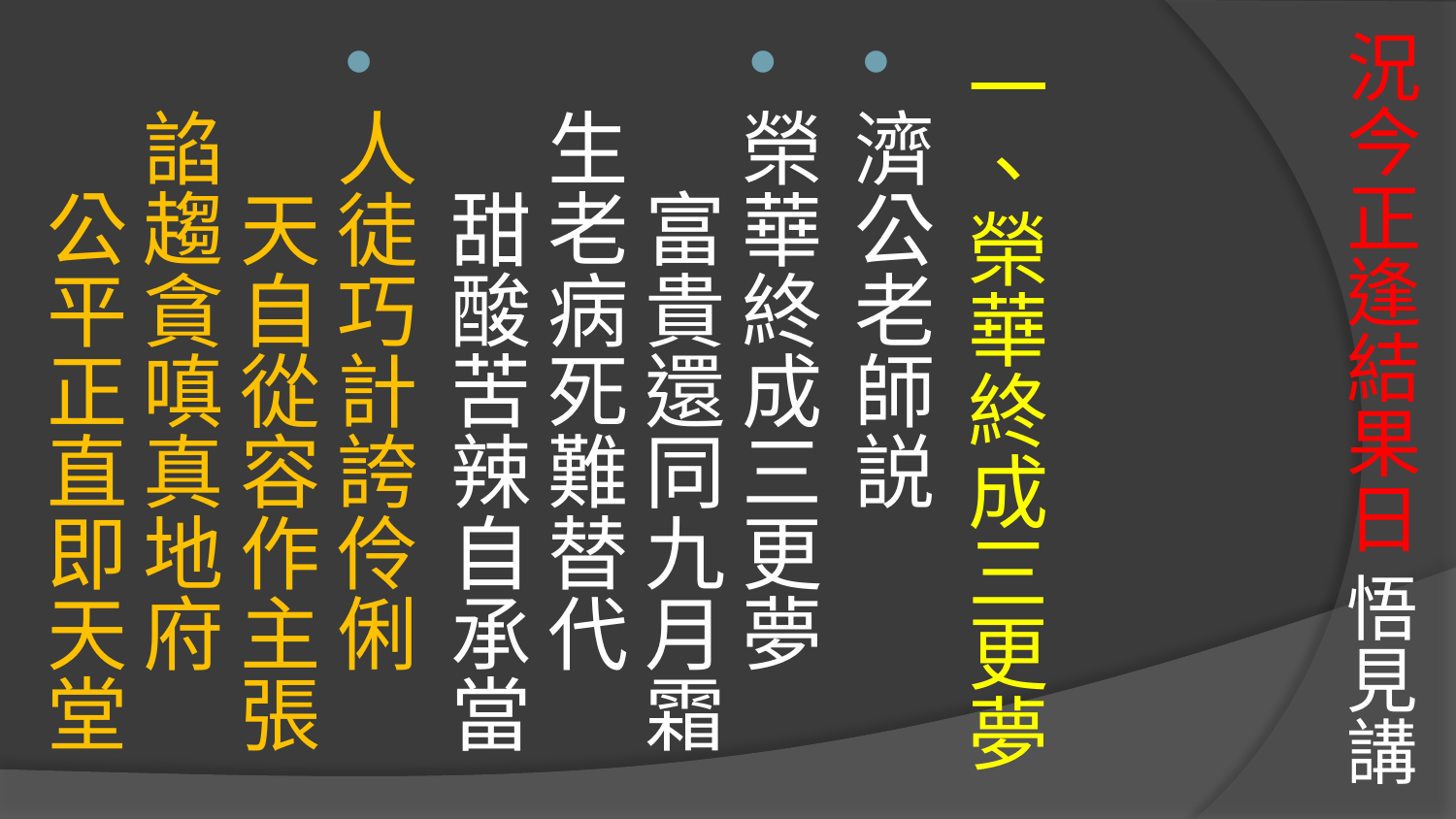

# 況今正逢結果日 悟見講
一、榮華終成三更夢
濟公老師説
榮華終成三更夢　　富貴還同九月霜
生老病死難替代　　甜酸苦辣自承當
人徒巧計誇伶俐　　天自從容作主張
諂趨貪嗔真地府　　公平正直即天堂